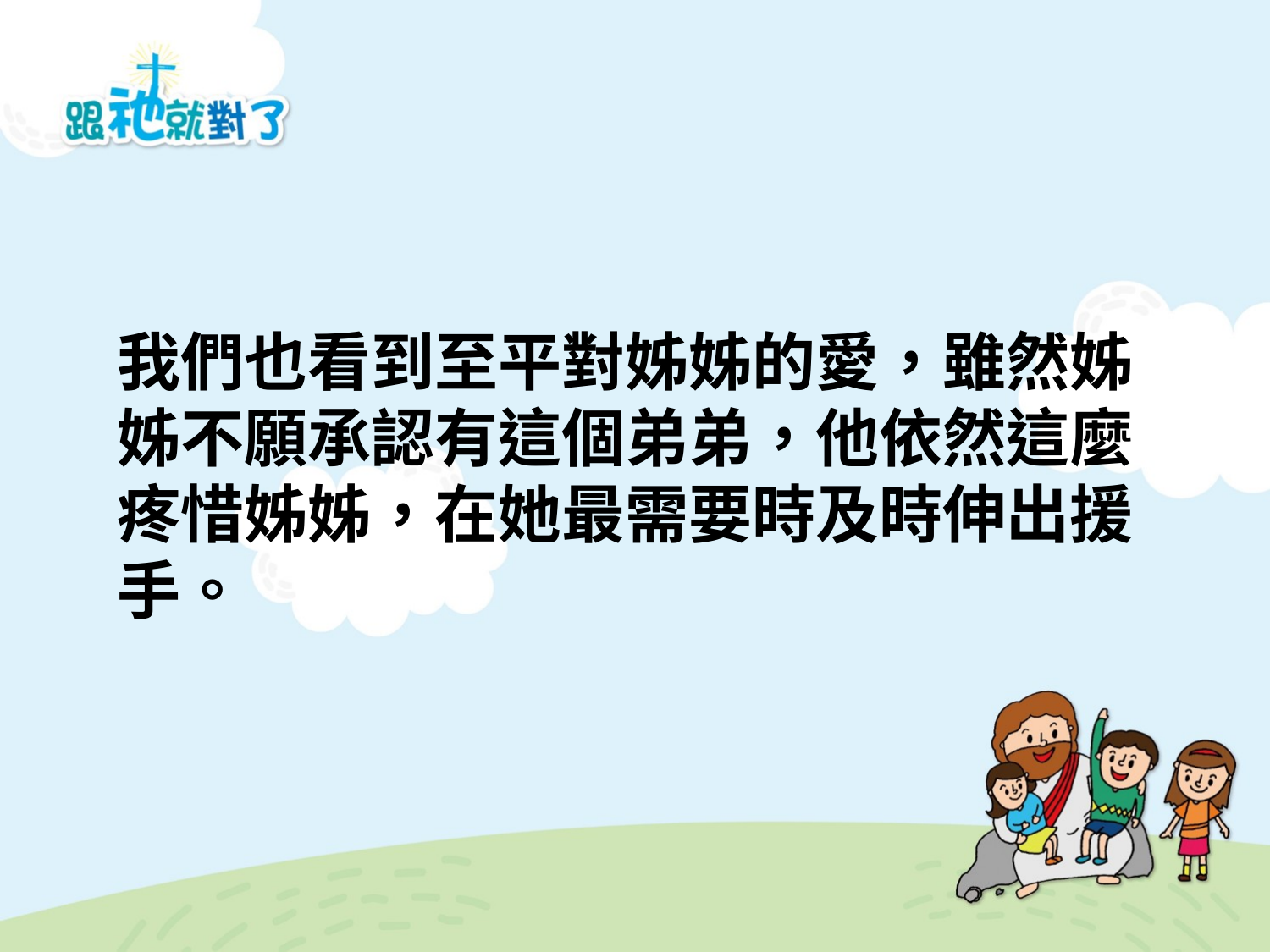

我們也看到至平對姊姊的愛，雖然姊姊不願承認有這個弟弟，他依然這麼疼惜姊姊，在她最需要時及時伸出援手。